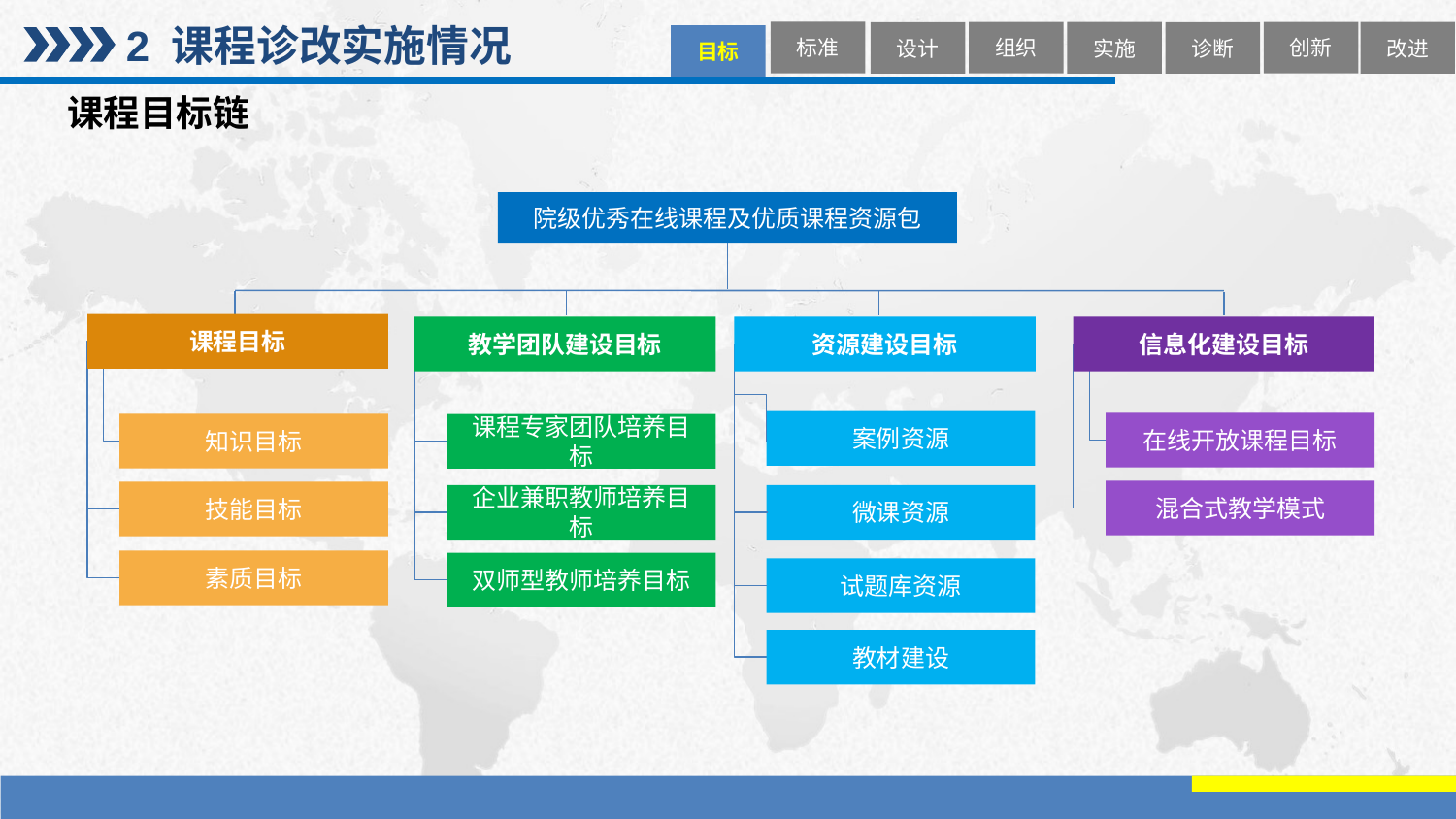

2 课程诊改实施情况
标准
组织
创新
改进
实施
设计
诊断
目标

课程目标链
院级优秀在线课程及优质课程资源包
课程目标
资源建设目标
信息化建设目标
教学团队建设目标
案例资源
在线开放课程目标
知识目标
课程专家团队培养目标
混合式教学模式
技能目标
企业兼职教师培养目标
微课资源
素质目标
双师型教师培养目标
试题库资源
教材建设